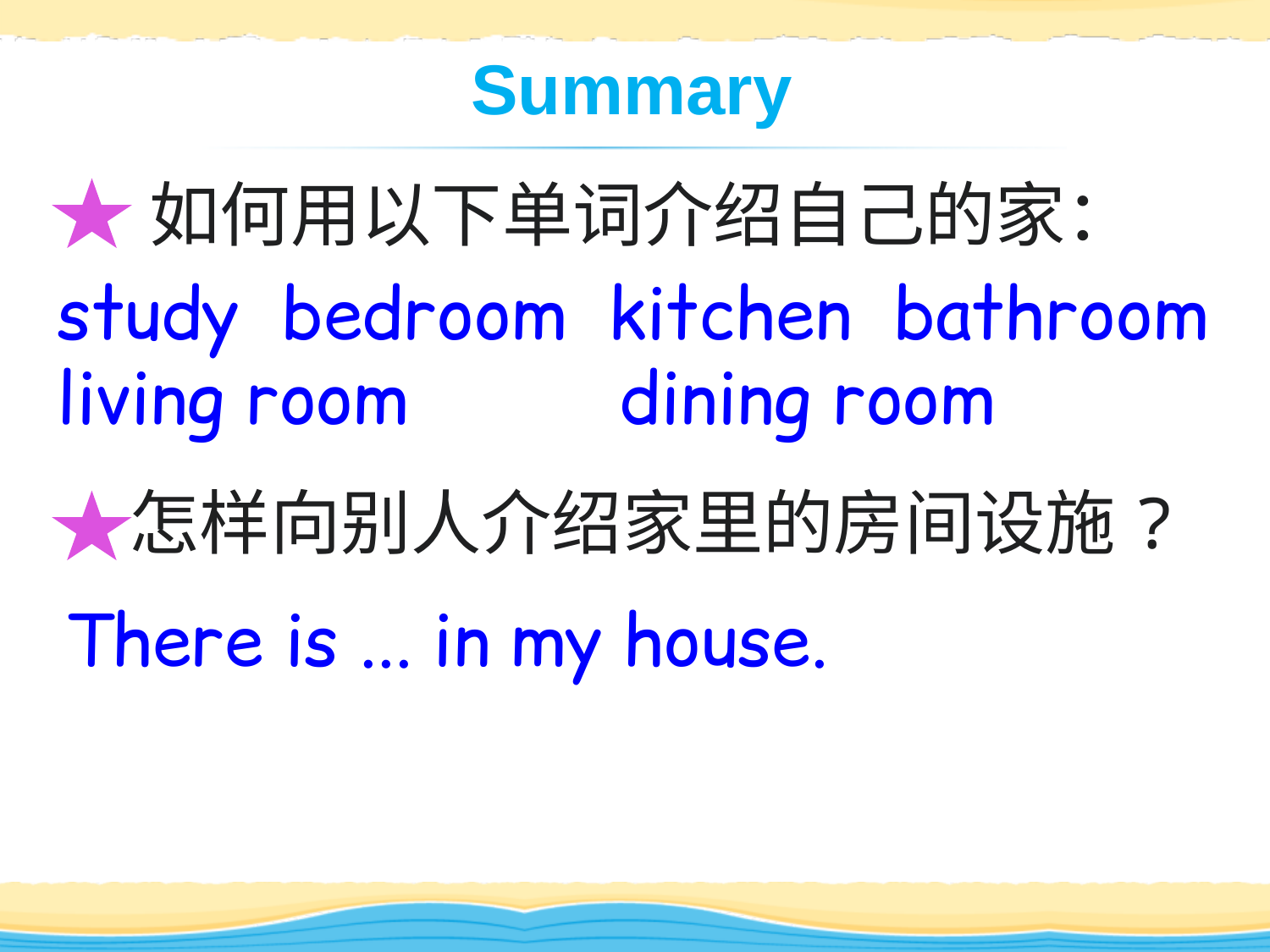

如何用以下单词介绍自己的家：

study  bedroom  kitchen  bathroom
living room          dining room
怎样向别人介绍家里的房间设施?

There is ... in my house.